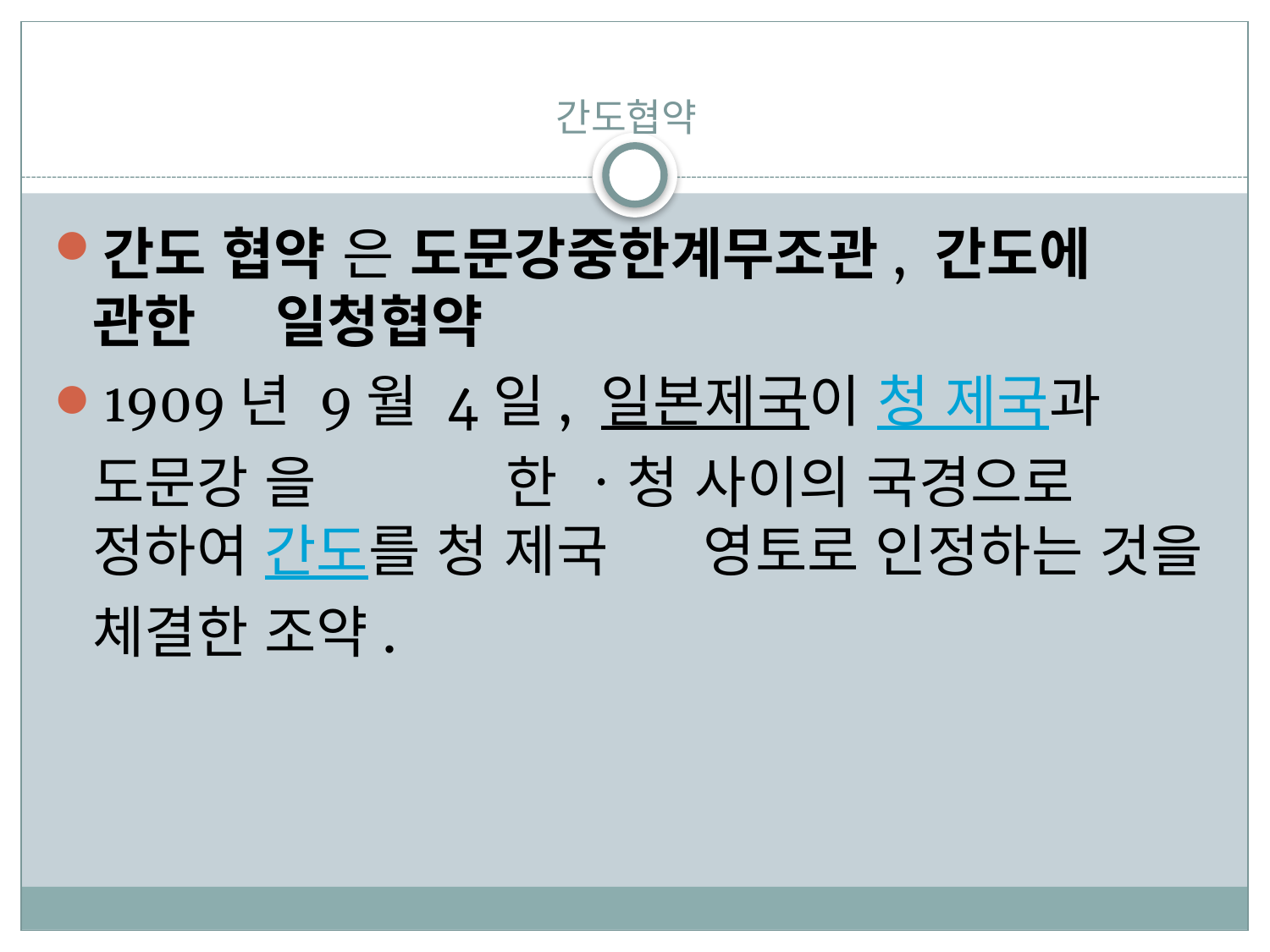

# 간도협약
간도 협약 은 도문강중한계무조관, 간도에 관한     일청협약
1909년 9월 4일, 일본제국이 청 제국과 도문강 을            한 ㆍ청 사이의 국경으로 정하여 간도를 청 제국      영토로 인정하는 것을 체결한 조약.